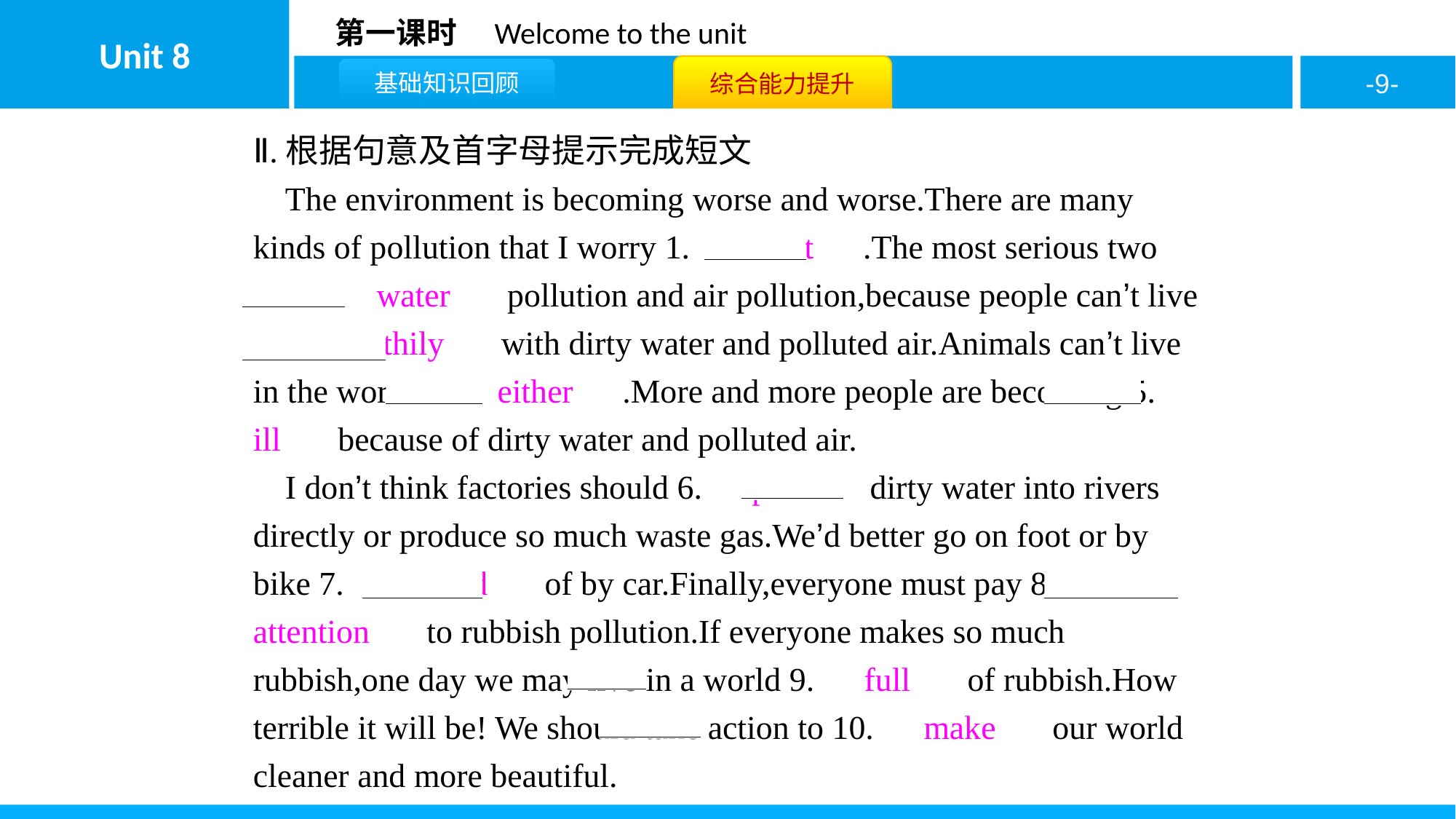

Ⅱ.根据句意及首字母提示完成短文
The environment is becoming worse and worse.There are many kinds of pollution that I worry 1.　about　.The most serious two are 2.　water　 pollution and air pollution,because people can’t live 3.　healthily　 with dirty water and polluted air.Animals can’t live in the world 4.　either　.More and more people are becoming 5.　ill　 because of dirty water and polluted air.
I don’t think factories should 6.　pour　 dirty water into rivers directly or produce so much waste gas.We’d better go on foot or by bike 7.　instead　 of by car.Finally,everyone must pay 8.　attention　 to rubbish pollution.If everyone makes so much rubbish,one day we may live in a world 9.　full　 of rubbish.How terrible it will be! We should take action to 10.　make　 our world cleaner and more beautiful.